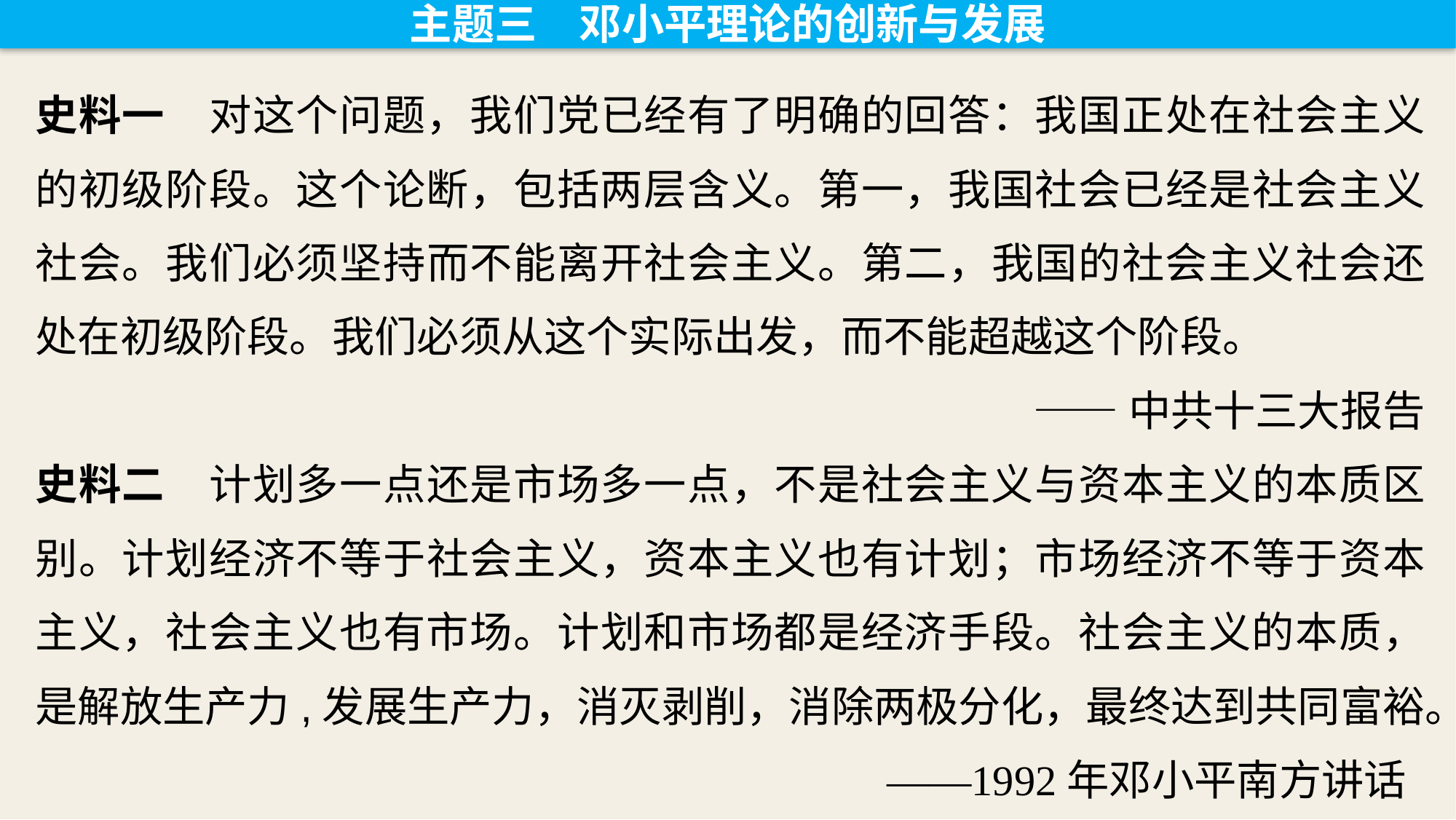

主题三　邓小平理论的创新与发展
史料一　对这个问题，我们党已经有了明确的回答：我国正处在社会主义的初级阶段。这个论断，包括两层含义。第一，我国社会已经是社会主义社会。我们必须坚持而不能离开社会主义。第二，我国的社会主义社会还处在初级阶段。我们必须从这个实际出发，而不能超越这个阶段。
——中共十三大报告
史料二　计划多一点还是市场多一点，不是社会主义与资本主义的本质区别。计划经济不等于社会主义，资本主义也有计划；市场经济不等于资本主义，社会主义也有市场。计划和市场都是经济手段。社会主义的本质，是解放生产力,发展生产力，消灭剥削，消除两极分化，最终达到共同富裕。
——1992年邓小平南方讲话